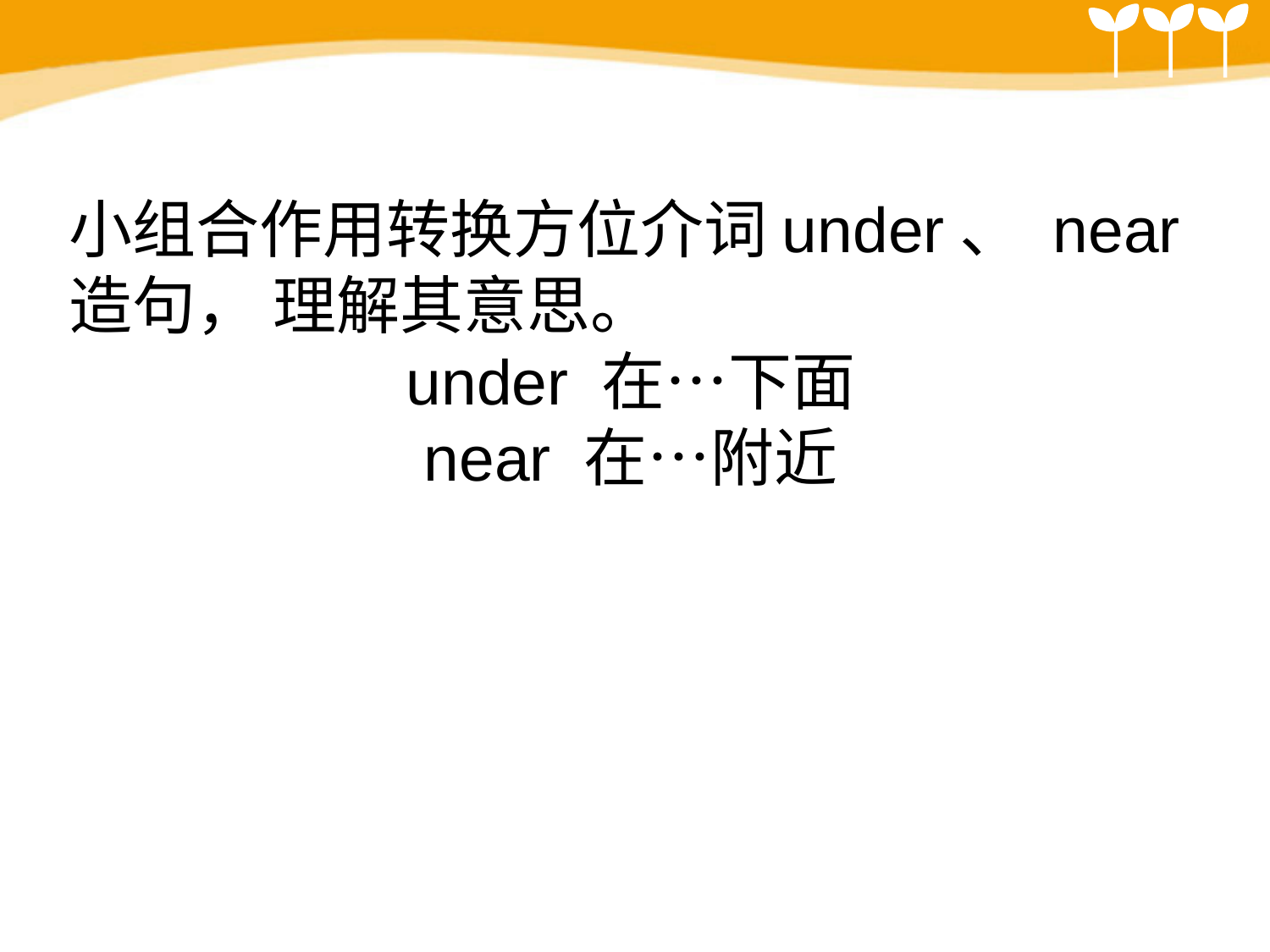

小组合作用转换方位介词under、 near造句， 理解其意思。
under 在…下面
near 在…附近